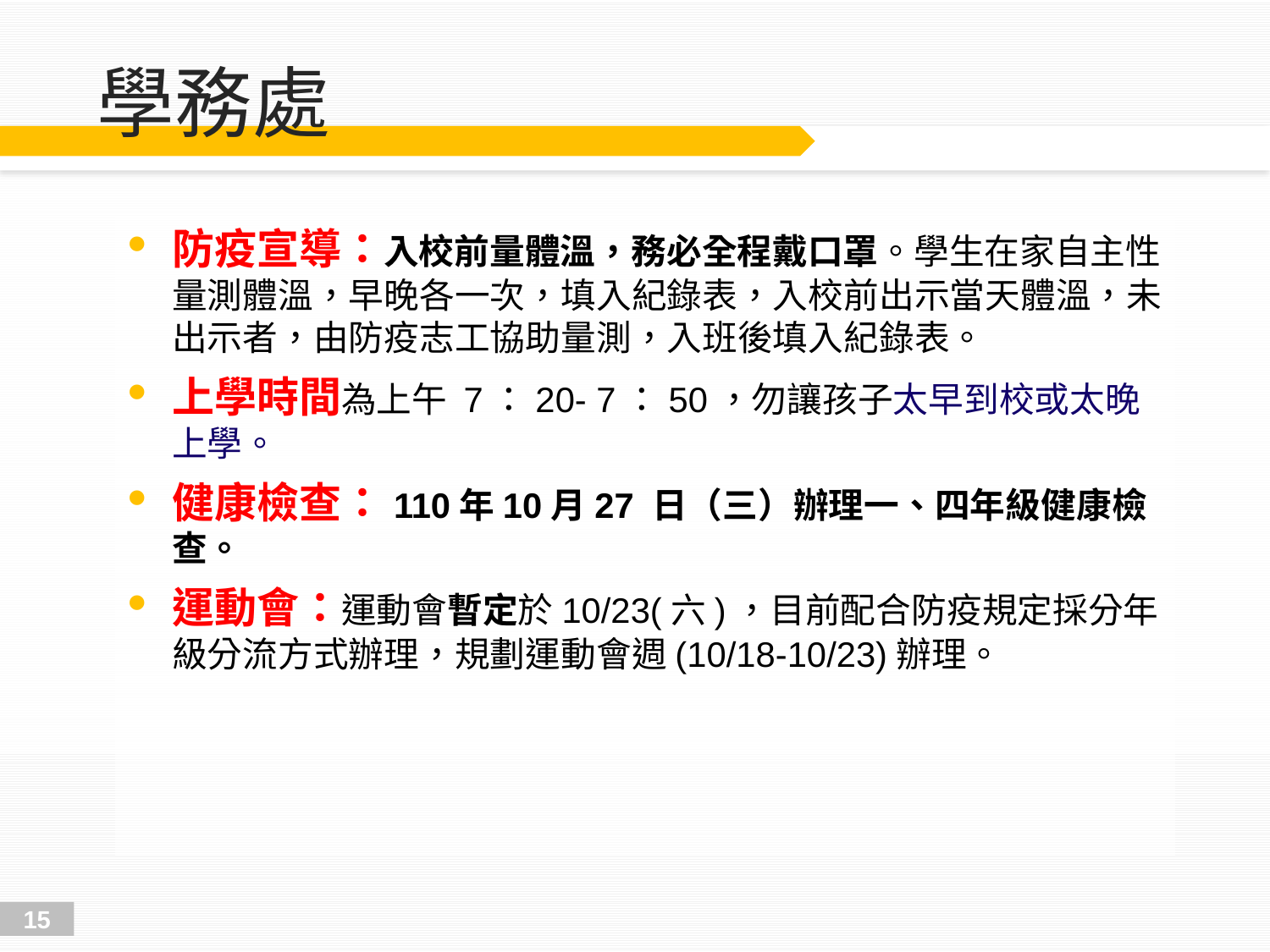

# 學務處

防疫宣導：入校前量體溫，務必全程戴口罩。學生在家自主性量測體溫，早晚各一次，填入紀錄表，入校前出示當天體溫，未出示者，由防疫志工協助量測，入班後填入紀錄表。
上學時間為上午 7：20- 7：50，勿讓孩子太早到校或太晚上學。
健康檢查：110年10月27 日（三）辦理一、四年級健康檢查。
運動會：運動會暫定於10/23(六)，目前配合防疫規定採分年級分流方式辦理，規劃運動會週(10/18-10/23)辦理。
15